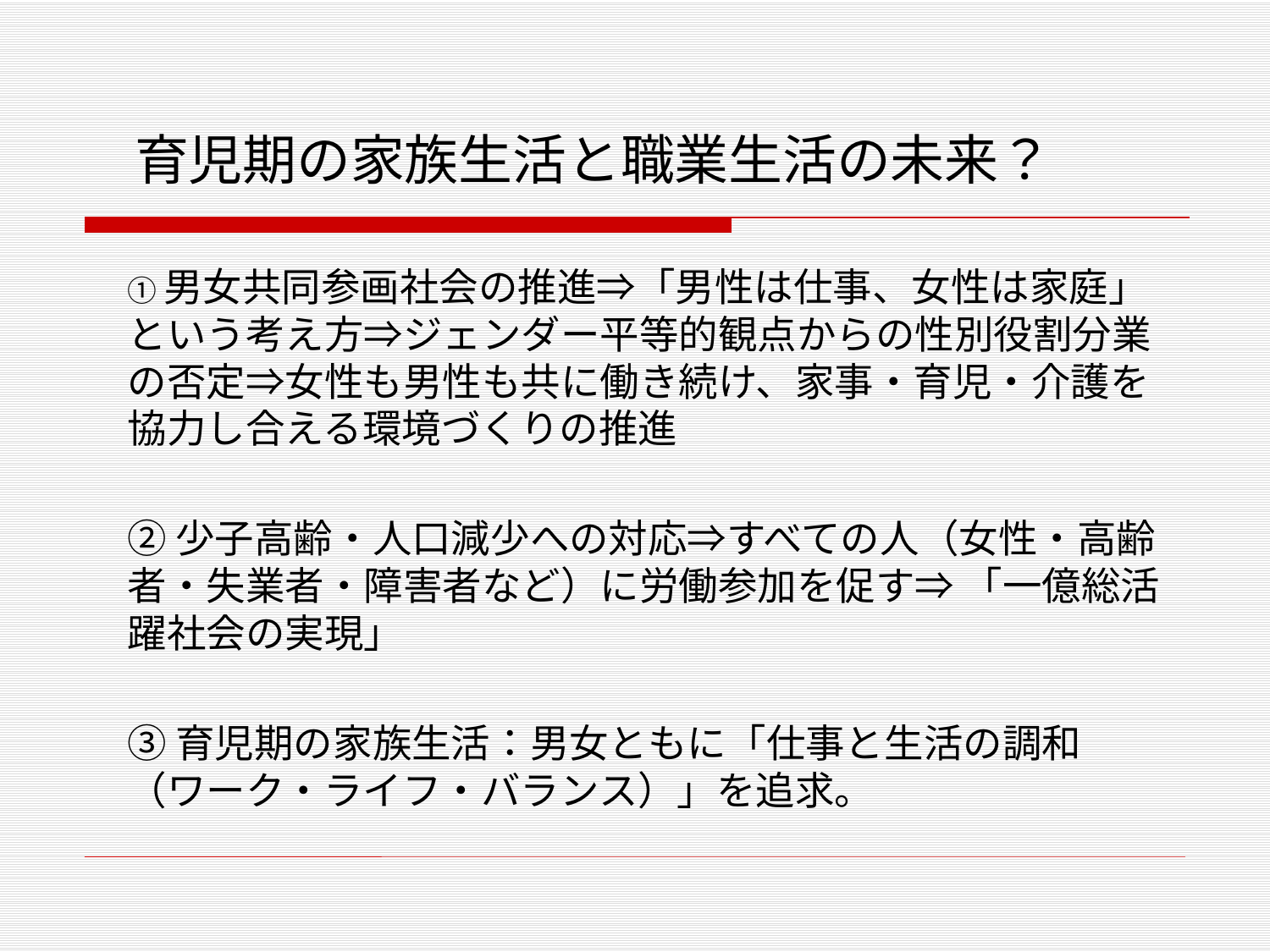

# 育児期の家族生活と職業生活の未来？
①男女共同参画社会の推進⇒「男性は仕事、女性は家庭」という考え方⇒ジェンダー平等的観点からの性別役割分業の否定⇒女性も男性も共に働き続け、家事・育児・介護を協力し合える環境づくりの推進

②少子高齢・人口減少への対応⇒すべての人（女性・高齢者・失業者・障害者など）に労働参加を促す⇒ 「一億総活躍社会の実現」

③育児期の家族生活：男女ともに「仕事と生活の調和（ワーク・ライフ・バランス）」を追求。